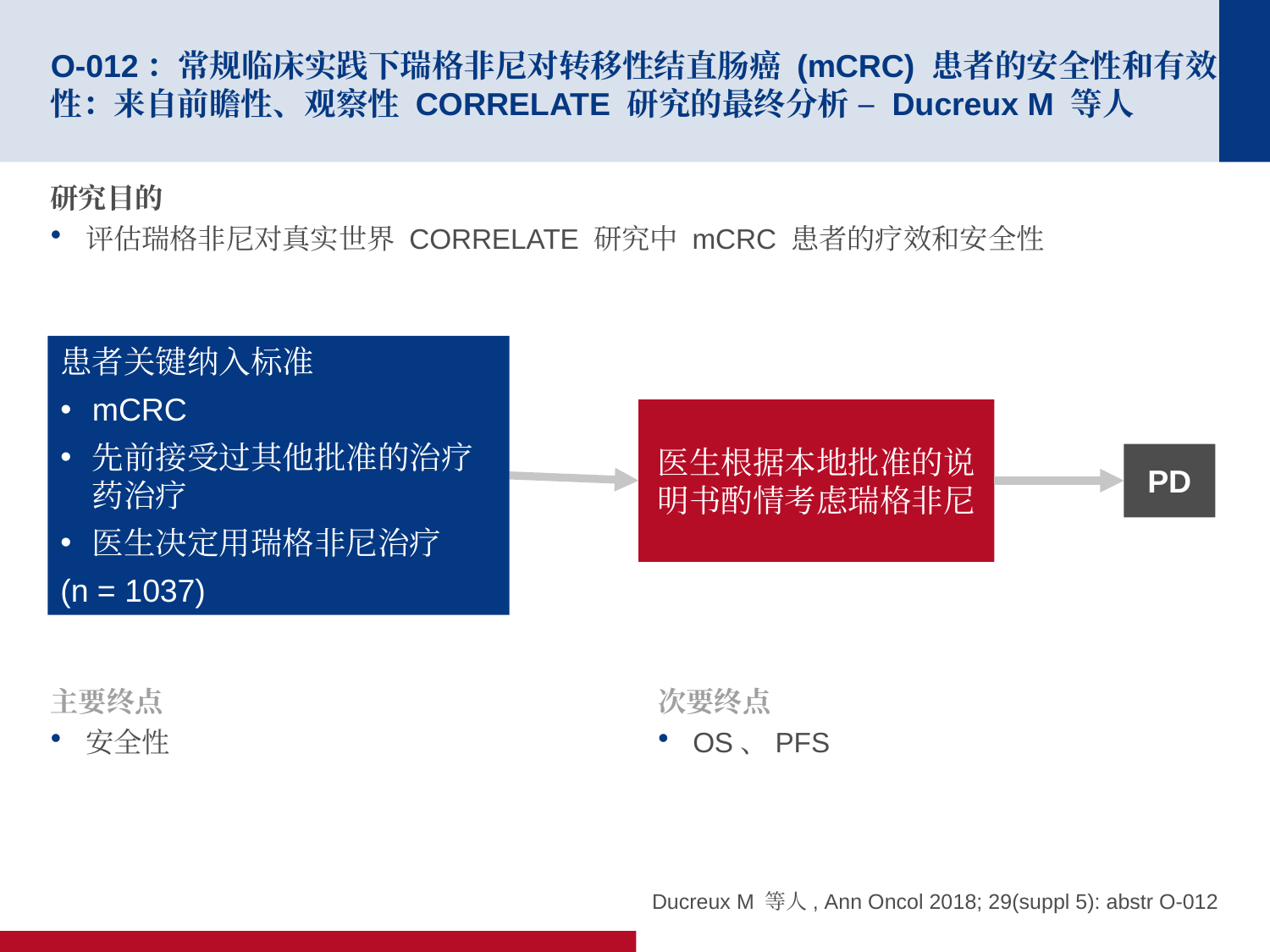

# O-012：常规临床实践下瑞格非尼对转移性结直肠癌 (mCRC) 患者的安全性和有效性：来自前瞻性、观察性 CORRELATE 研究的最终分析 – Ducreux M 等人
研究目的
评估瑞格非尼对真实世界 CORRELATE 研究中 mCRC 患者的疗效和安全性
患者关键纳入标准
mCRC
先前接受过其他批准的治疗药治疗
医生决定用瑞格非尼治疗
(n = 1037)
医生根据本地批准的说明书酌情考虑瑞格非尼
PD
主要终点
安全性

次要终点
OS、PFS
Ducreux M 等人, Ann Oncol 2018; 29(suppl 5): abstr O-012